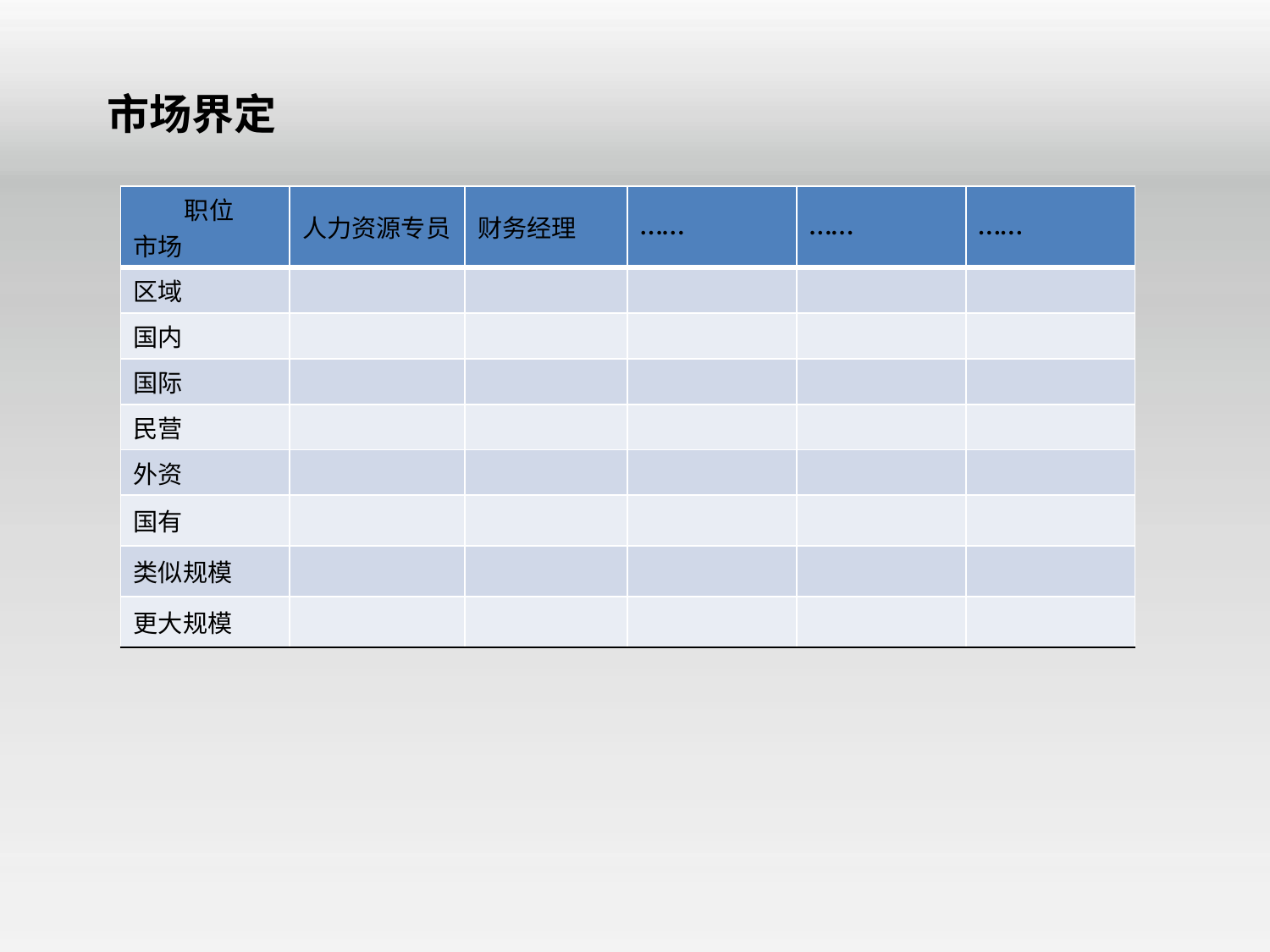

市场界定
| 职位 市场 | 人力资源专员 | 财务经理 | …… | …… | …… |
| --- | --- | --- | --- | --- | --- |
| 区域 |  |  |  |  |  |
| 国内 |  |  |  |  |  |
| 国际 |  |  |  |  |  |
| 民营 |  |  |  |  |  |
| 外资 |  |  |  |  |  |
| 国有 |  |  |  |  |  |
| 类似规模 |  |  |  |  |  |
| 更大规模 |  |  |  |  |  |